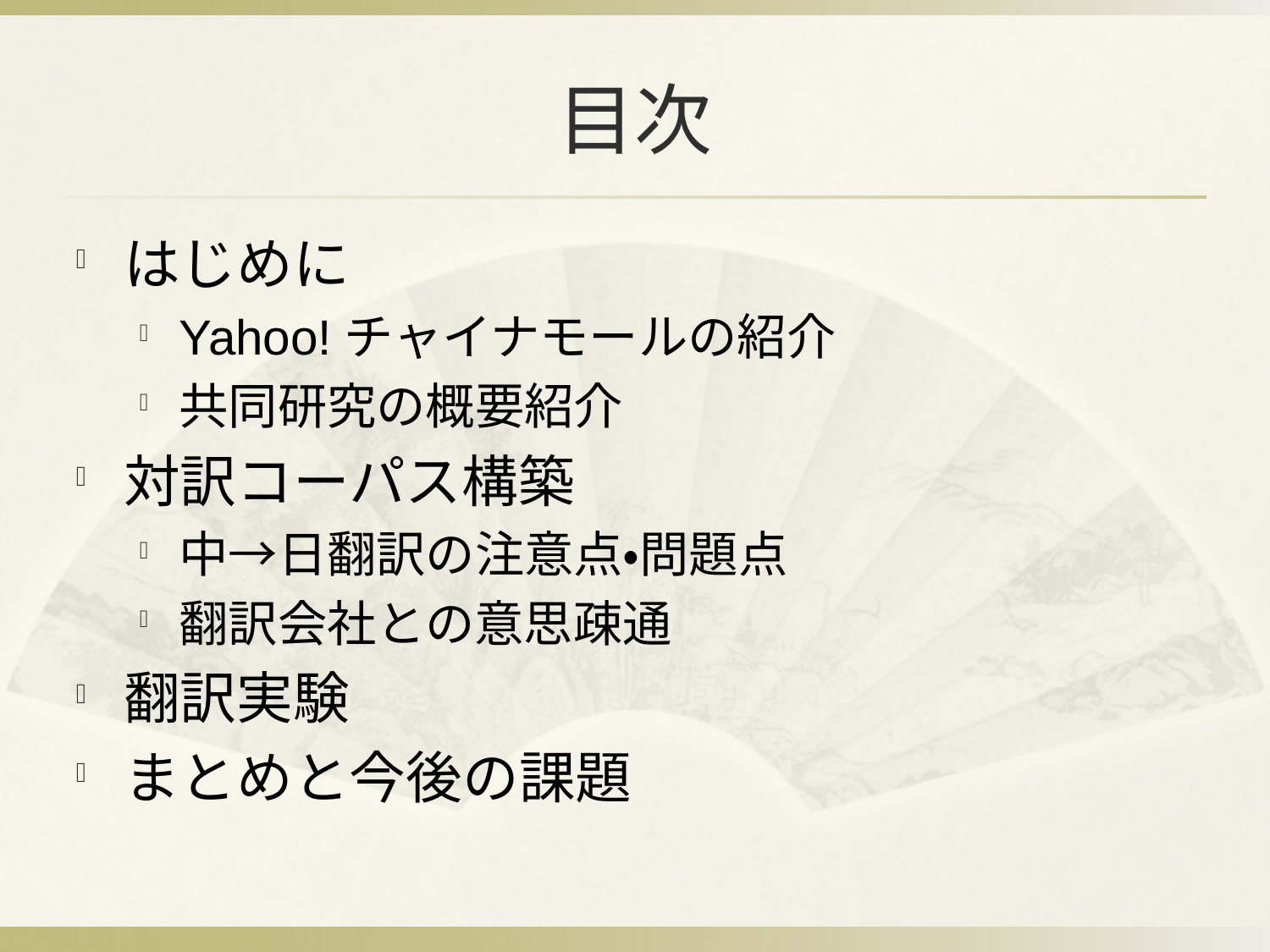

# 目次
はじめに
Yahoo!チャイナモールの紹介
共同研究の概要紹介
対訳コーパス構築
中→日翻訳の注意点・問題点
翻訳会社との意思疎通
翻訳実験
まとめと今後の課題